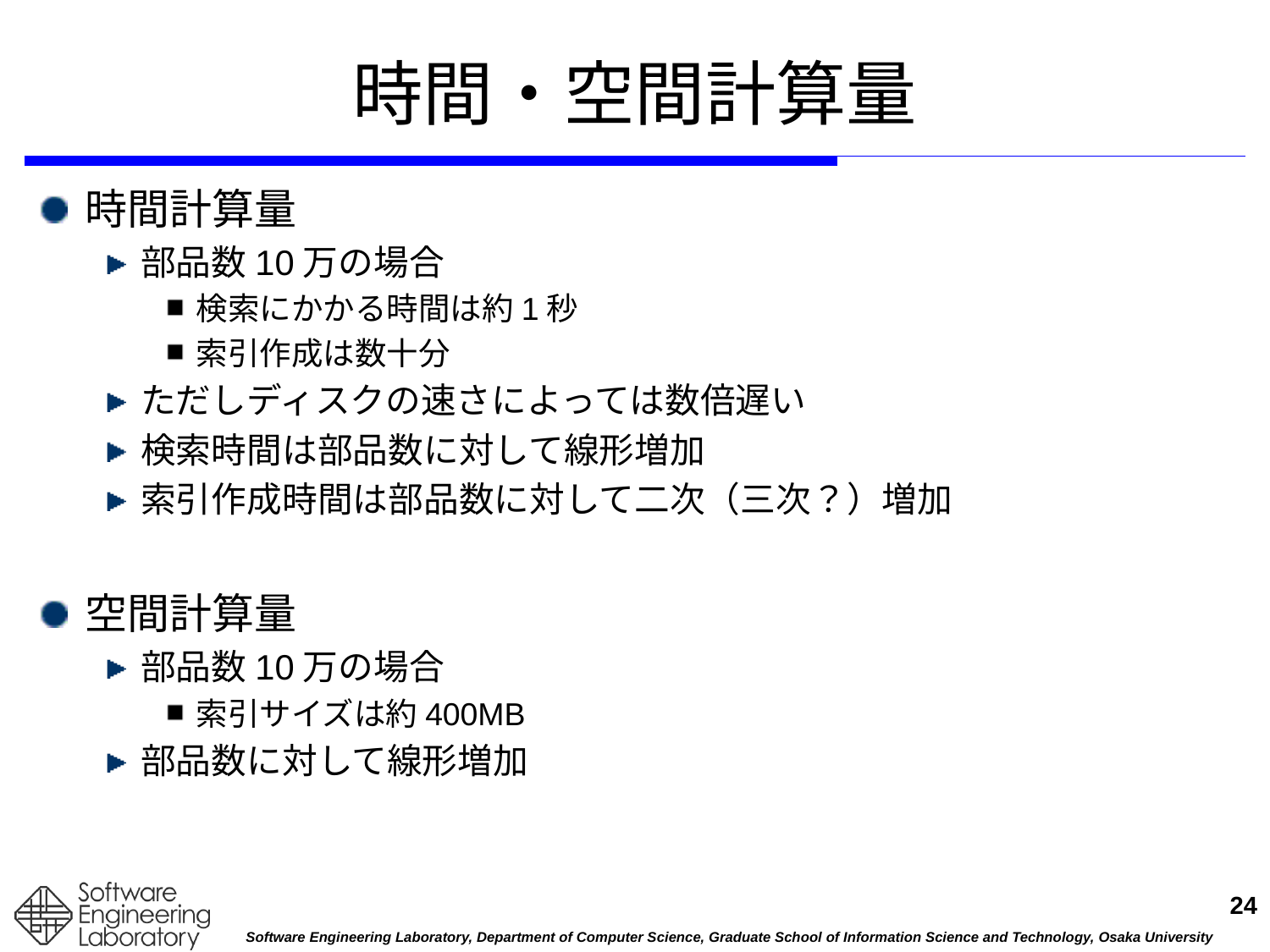

# 時間・空間計算量
時間計算量
部品数10万の場合
検索にかかる時間は約1秒
索引作成は数十分
ただしディスクの速さによっては数倍遅い
検索時間は部品数に対して線形増加
索引作成時間は部品数に対して二次（三次？）増加

空間計算量
部品数10万の場合
索引サイズは約400MB
部品数に対して線形増加